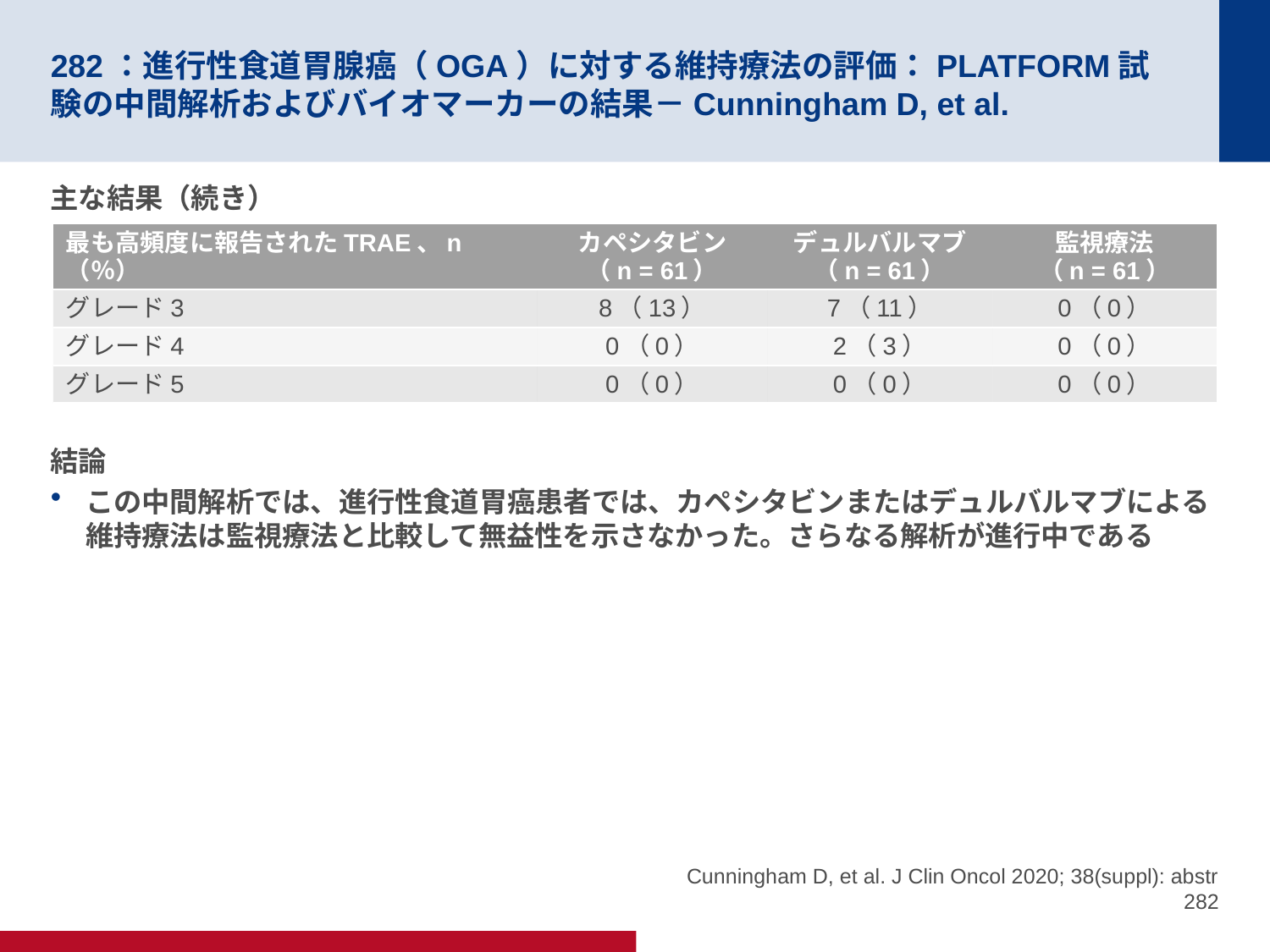

# 282：進行性食道胃腺癌（OGA）に対する維持療法の評価：PLATFORM試験の中間解析およびバイオマーカーの結果－Cunningham D, et al.
主な結果（続き）
結論
この中間解析では、進行性食道胃癌患者では、カペシタビンまたはデュルバルマブによる維持療法は監視療法と比較して無益性を示さなかった。さらなる解析が進行中である
| 最も高頻度に報告されたTRAE、n（％） | カペシタビン （n = 61） | デュルバルマブ （n = 61） | 監視療法 （n = 61） |
| --- | --- | --- | --- |
| グレード3 | 8（13） | 7（11） | 0（0） |
| グレード4 | 0（0） | 2（3） | 0（0） |
| グレード5 | 0（0） | 0（0） | 0（0） |
Cunningham D, et al. J Clin Oncol 2020; 38(suppl): abstr 282